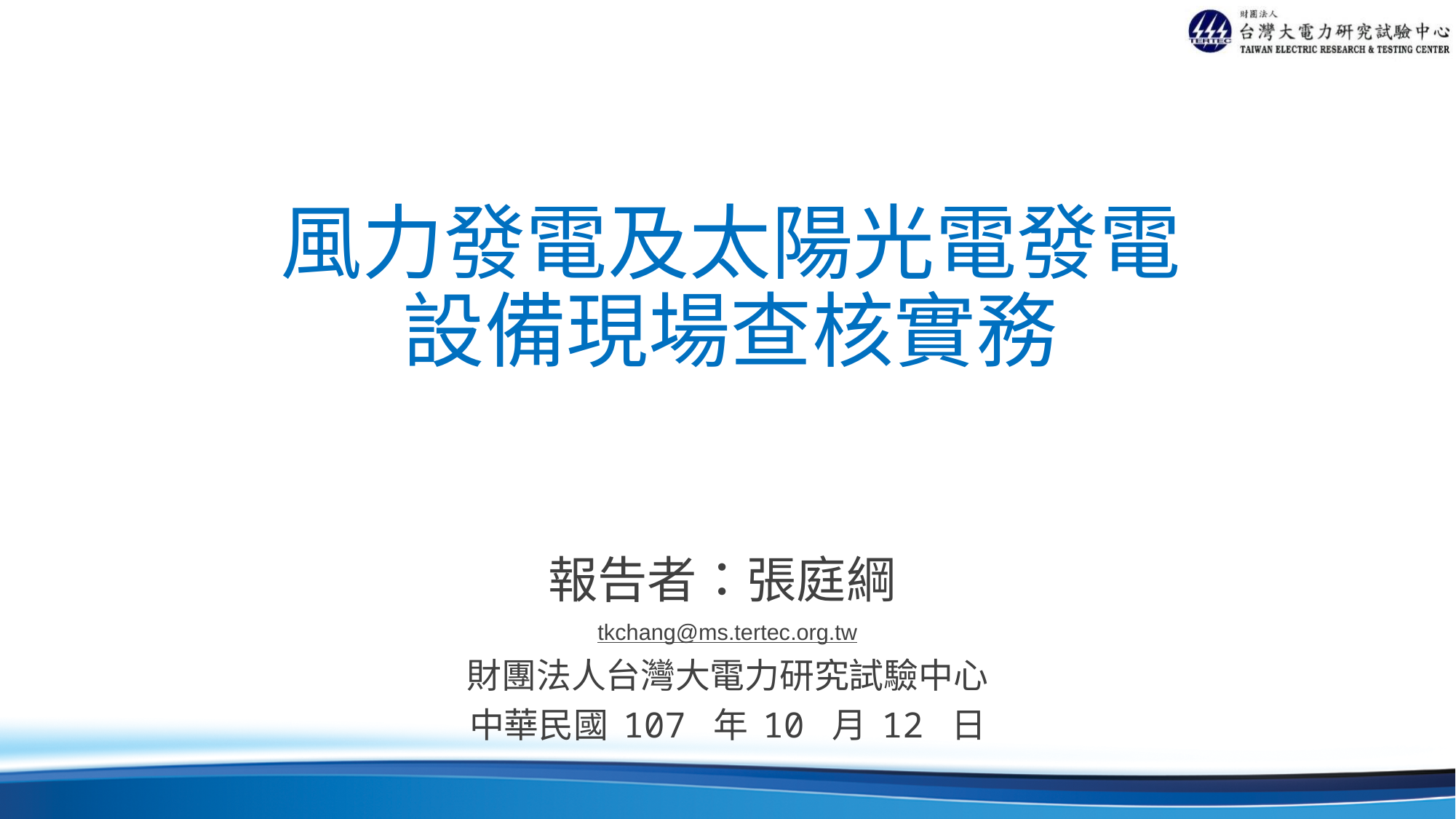

# 風力發電及太陽光電發電 設備現場查核實務

報告者：張庭綱
tkchang@ms.tertec.org.tw
財團法人台灣大電力研究試驗中心
中華民國 107 年 10 月 12 日